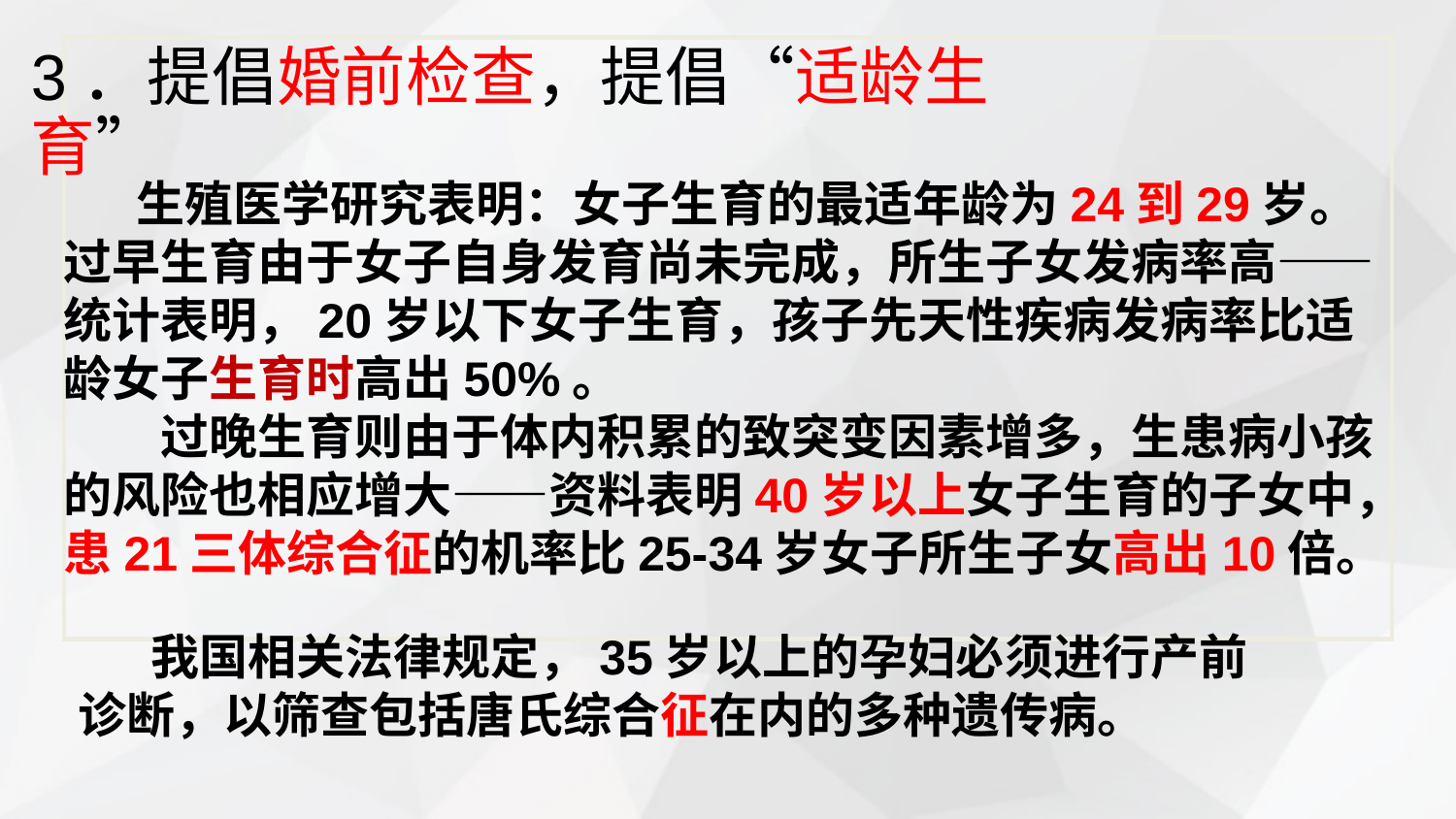

3．提倡婚前检查，提倡“适龄生育”

生殖医学研究表明：女子生育的最适年龄为24到29岁。过早生育由于女子自身发育尚未完成，所生子女发病率高——统计表明，20岁以下女子生育，孩子先天性疾病发病率比适龄女子生育时高出50%。
　　过晚生育则由于体内积累的致突变因素增多，生患病小孩的风险也相应增大——资料表明40岁以上女子生育的子女中，患21三体综合征的机率比25-34岁女子所生子女高出10倍。
我国相关法律规定，35岁以上的孕妇必须进行产前诊断，以筛查包括唐氏综合征在内的多种遗传病。